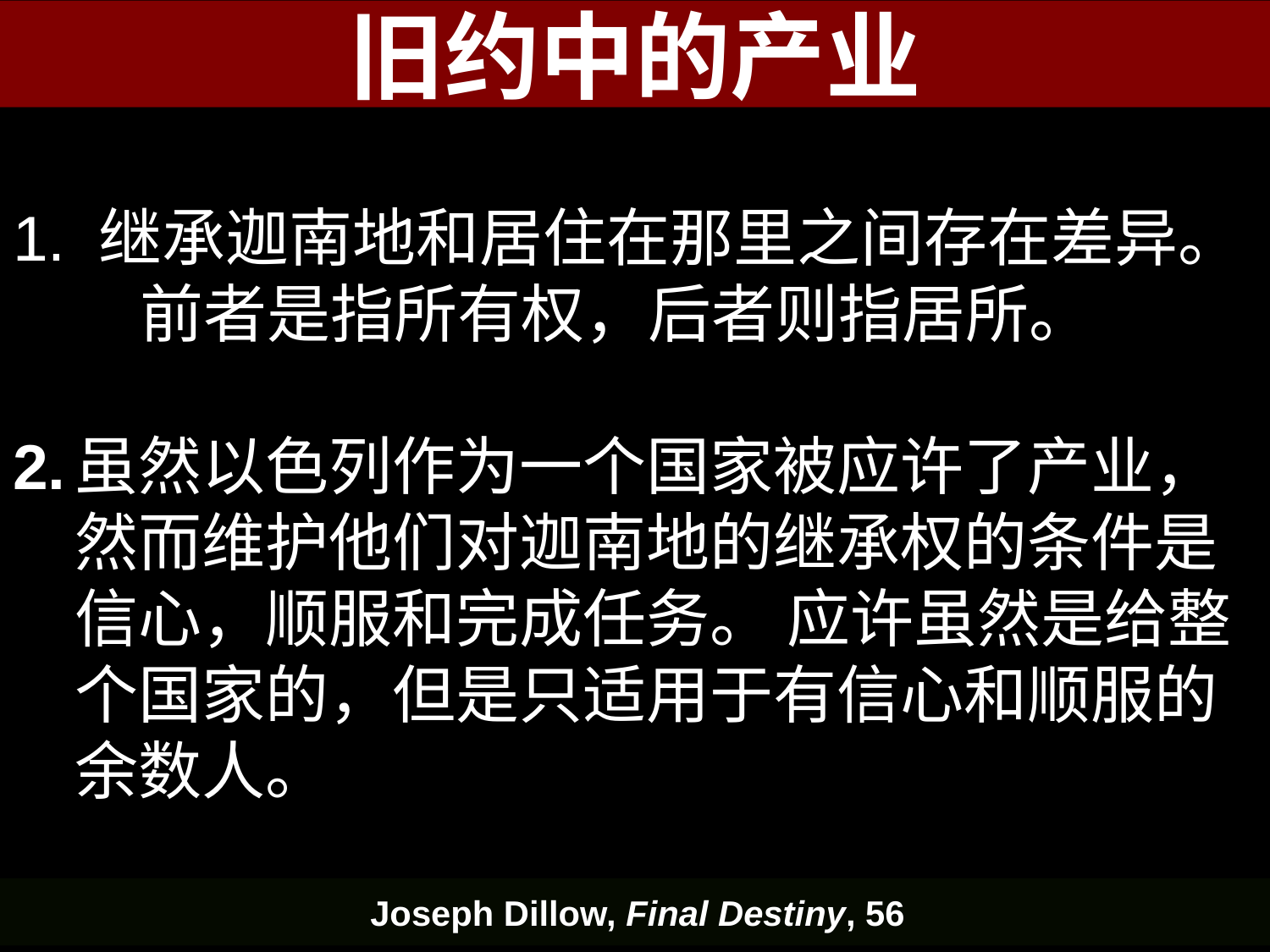

# 旧约中的产业
1. 继承迦南地和居住在那里之间存在差异。 	前者是指所有权，后者则指居所。

2.	虽然以色列作为一个国家被应许了产业，然而维护他们对迦南地的继承权的条件是信心，顺服和完成任务。 应许虽然是给整个国家的，但是只适用于有信心和顺服的余数人。
Joseph Dillow, Final Destiny, 56